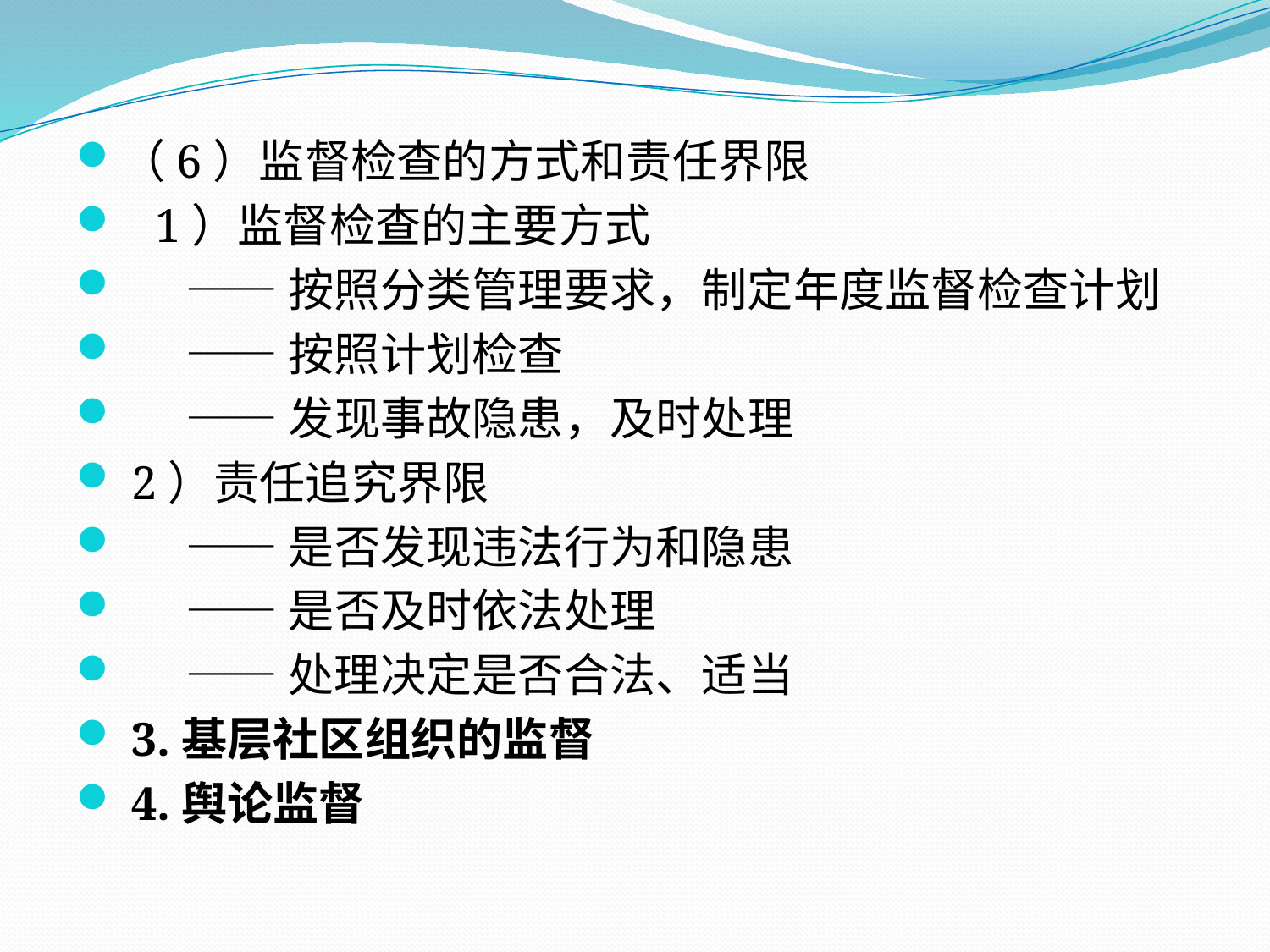

（6）监督检查的方式和责任界限
   1）监督检查的主要方式
　  —— 按照分类管理要求，制定年度监督检查计划
　  —— 按照计划检查
　  —— 发现事故隐患，及时处理
 2）责任追究界限
　  —— 是否发现违法行为和隐患
　  —— 是否及时依法处理
　  —— 处理决定是否合法、适当
 3.基层社区组织的监督
 4.舆论监督